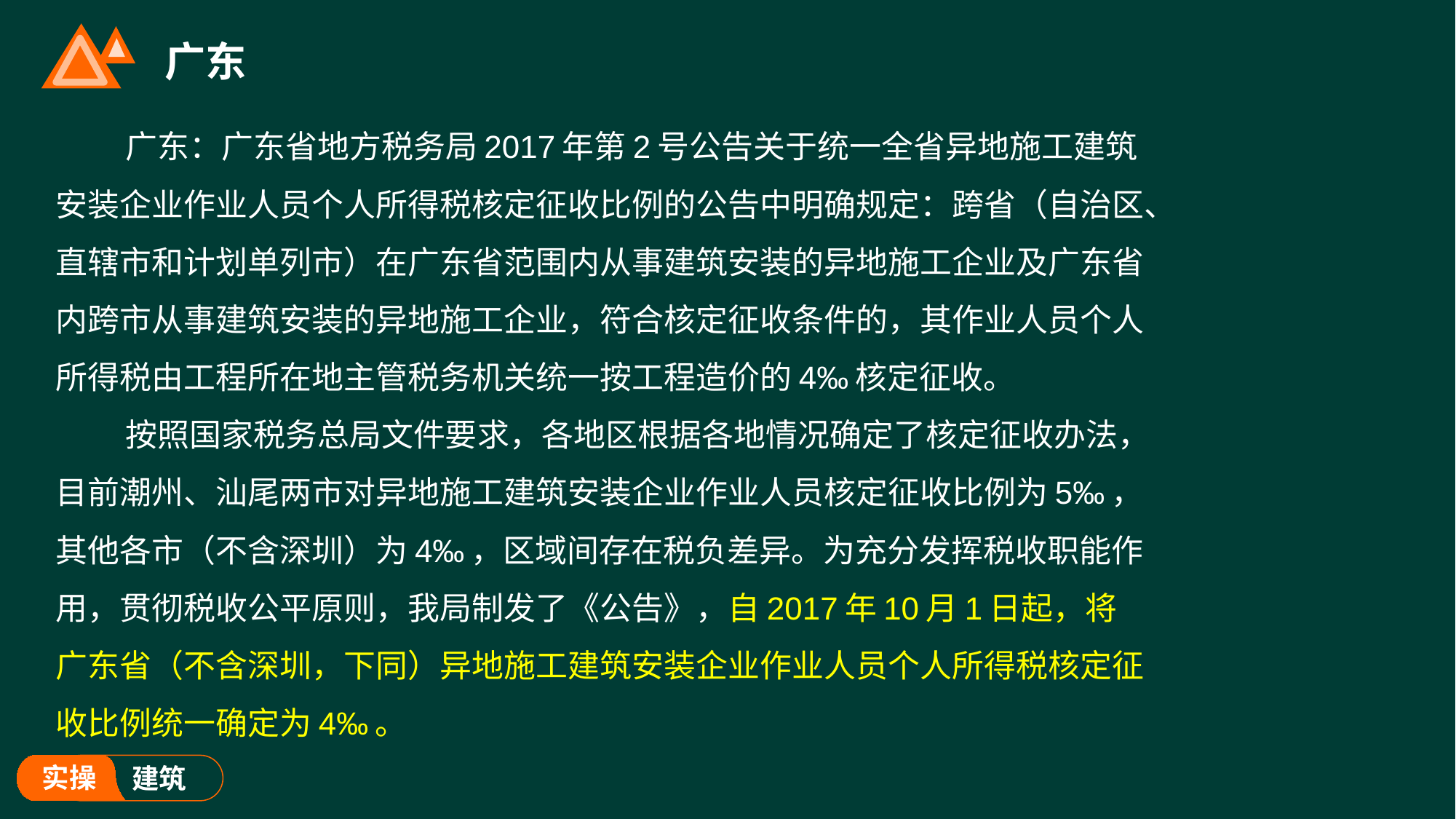

# 广东
广东：广东省地方税务局2017年第2号公告关于统一全省异地施工建筑安装企业作业人员个人所得税核定征收比例的公告中明确规定：跨省（自治区、直辖市和计划单列市）在广东省范围内从事建筑安装的异地施工企业及广东省内跨市从事建筑安装的异地施工企业，符合核定征收条件的，其作业人员个人所得税由工程所在地主管税务机关统一按工程造价的4‰核定征收。
按照国家税务总局文件要求，各地区根据各地情况确定了核定征收办法，目前潮州、汕尾两市对异地施工建筑安装企业作业人员核定征收比例为5‰，其他各市（不含深圳）为4‰，区域间存在税负差异。为充分发挥税收职能作用，贯彻税收公平原则，我局制发了《公告》，自2017年10月1日起，将广东省（不含深圳，下同）异地施工建筑安装企业作业人员个人所得税核定征收比例统一确定为4‰。